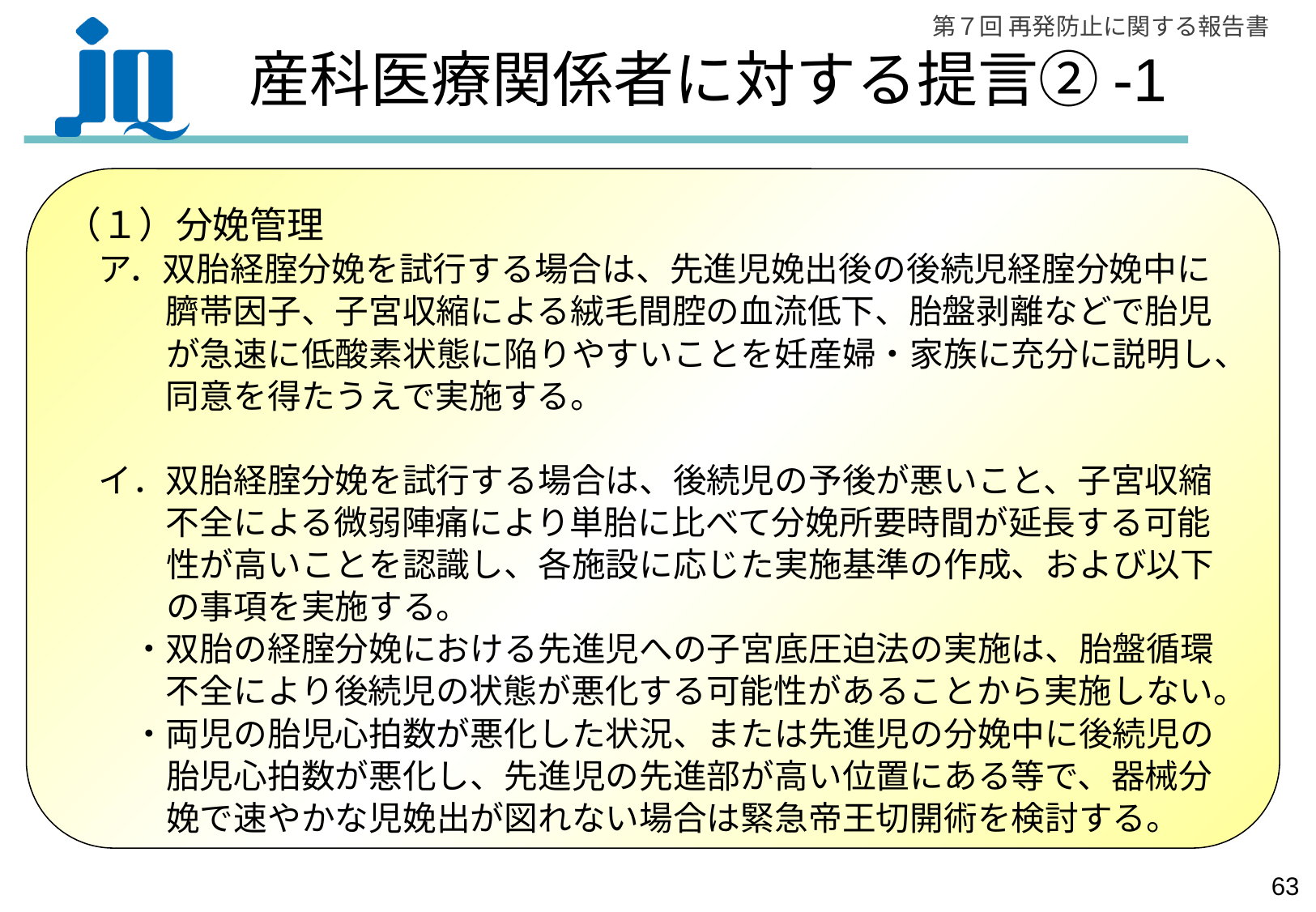

# 産科医療関係者に対する提言②-1
（１）分娩管理
　ア．双胎経腟分娩を試行する場合は、先進児娩出後の後続児経腟分娩中に
　　　臍帯因子、子宮収縮による絨毛間腔の血流低下、胎盤剥離などで胎児
　　　が急速に低酸素状態に陥りやすいことを妊産婦・家族に充分に説明し、
　　　同意を得たうえで実施する。

　イ．双胎経腟分娩を試行する場合は、後続児の予後が悪いこと、子宮収縮
　　　不全による微弱陣痛により単胎に比べて分娩所要時間が延長する可能
　　　性が高いことを認識し、各施設に応じた実施基準の作成、および以下
　　　の事項を実施する。
　　・双胎の経腟分娩における先進児への子宮底圧迫法の実施は、胎盤循環
　　　不全により後続児の状態が悪化する可能性があることから実施しない。
　　・両児の胎児心拍数が悪化した状況、または先進児の分娩中に後続児の
　　　胎児心拍数が悪化し、先進児の先進部が高い位置にある等で、器械分
　　　娩で速やかな児娩出が図れない場合は緊急帝王切開術を検討する。
63